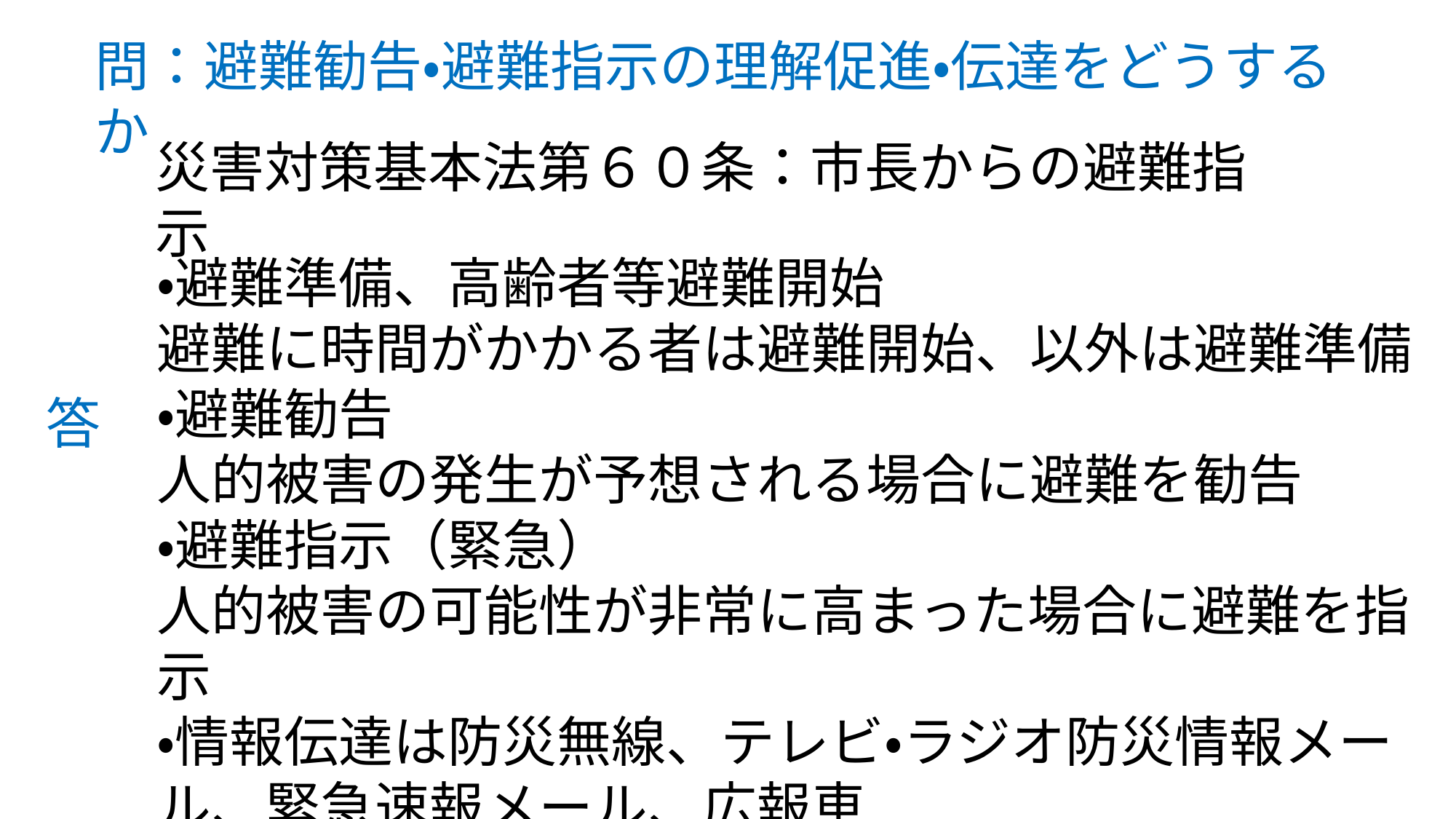

問：避難勧告・避難指示の理解促進・伝達をどうするか
災害対策基本法第６０条：市長からの避難指示
・避難準備、高齢者等避難開始
避難に時間がかかる者は避難開始、以外は避難準備
・避難勧告
人的被害の発生が予想される場合に避難を勧告
・避難指示（緊急）
人的被害の可能性が非常に高まった場合に避難を指示
・情報伝達は防災無線、テレビ・ラジオ防災情報メール、緊急速報メール、広報車
答